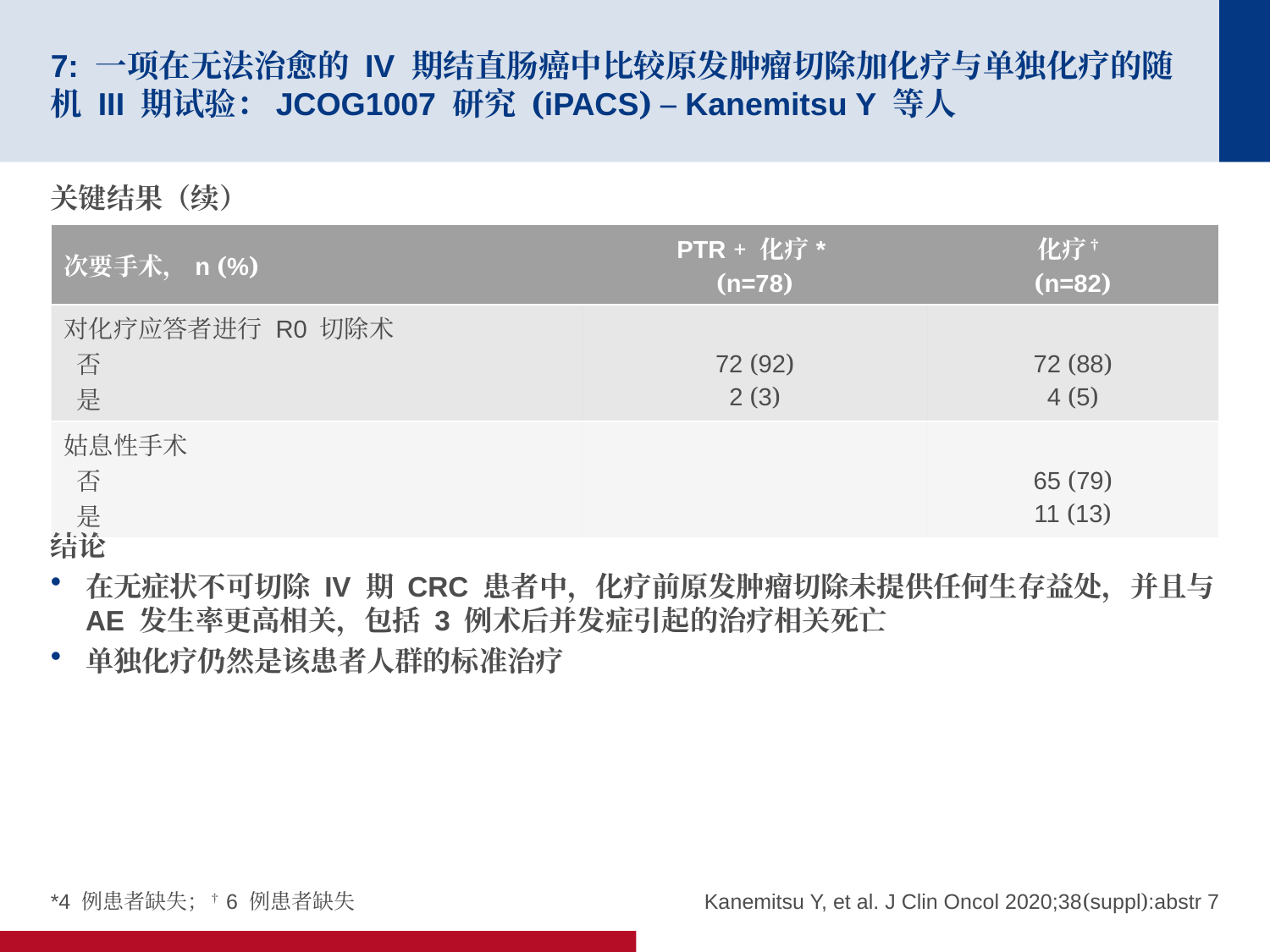

# 7: 一项在无法治愈的 IV 期结直肠癌中比较原发肿瘤切除加化疗与单独化疗的随机 III 期试验：JCOG1007 研究 (iPACS) – Kanemitsu Y 等人
关键结果（续）
结论
在无症状不可切除 IV 期 CRC 患者中，化疗前原发肿瘤切除未提供任何生存益处，并且与 AE 发生率更高相关，包括 3 例术后并发症引起的治疗相关死亡
单独化疗仍然是该患者人群的标准治疗

| 次要手术，n (%) | PTR + 化疗\* (n=78) | 化疗† (n=82) |
| --- | --- | --- |
| 对化疗应答者进行 R0 切除术 否 是 | 72 (92) 2 (3) | 72 (88) 4 (5) |
| 姑息性手术 否 是 |  | 65 (79) 11 (13) |
*4 例患者缺失；†6 例患者缺失
Kanemitsu Y, et al. J Clin Oncol 2020;38(suppl):abstr 7